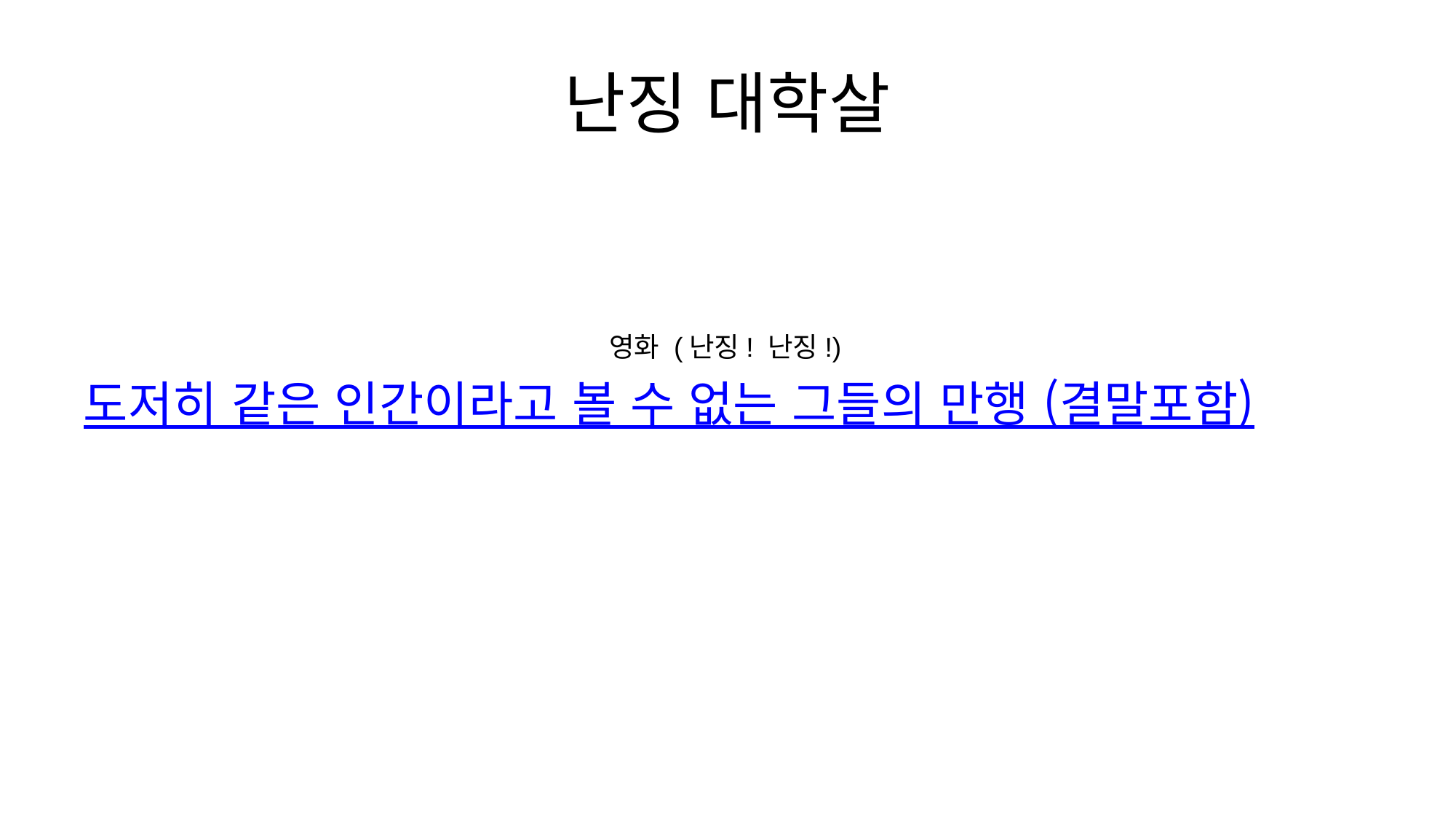

# 난징 대학살
영화 (난징! 난징!)
도저히 같은 인간이라고 볼 수 없는 그들의 만행 (결말포함)